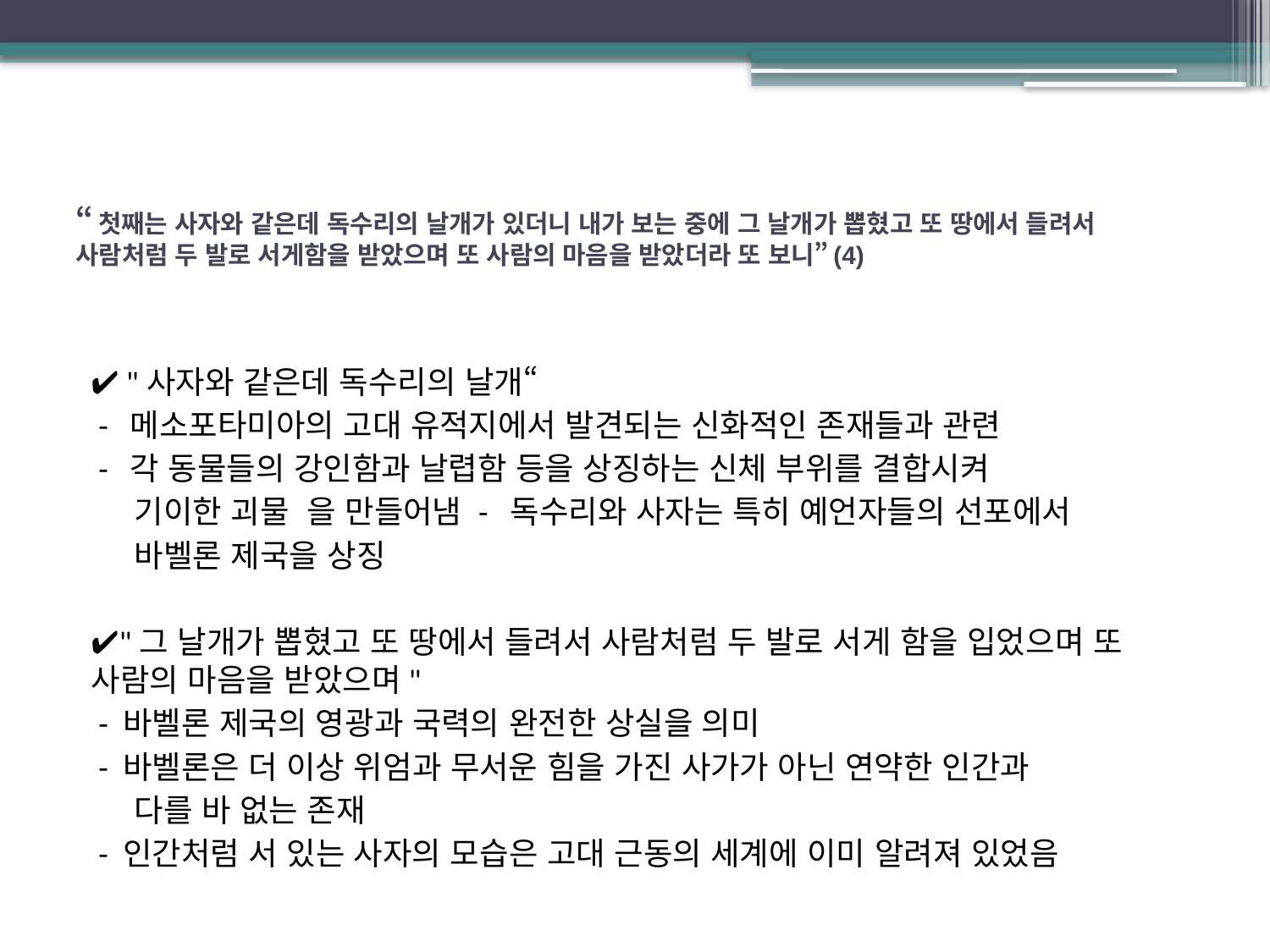

# “첫째는 사자와 같은데 독수리의 날개가 있더니 내가 보는 중에 그 날개가 뽑혔고 또 땅에서 들려서 사람처럼 두 발로 서게함을 받았으며 또 사람의 마음을 받았더라 또 보니”(4)

✔ "사자와 같은데 독수리의 날개“
 -  메소포타미아의 고대 유적지에서 발견되는 신화적인 존재들과 관련
 -  각 동물들의 강인함과 날렵함 등을 상징하는 신체 부위를 결합시켜
    기이한 괴물  을 만들어냄 -  독수리와 사자는 특히 예언자들의 선포에서
    바벨론 제국을 상징

✔"그 날개가 뽑혔고 또 땅에서 들려서 사람처럼 두 발로 서게 함을 입었으며 또 사람의 마음을 받았으며"
 - 바벨론 제국의 영광과 국력의 완전한 상실을 의미
 - 바벨론은 더 이상 위엄과 무서운 힘을 가진 사가가 아닌 연약한 인간과
    다를 바 없는 존재
 - 인간처럼 서 있는 사자의 모습은 고대 근동의 세계에 이미 알려져 있었음